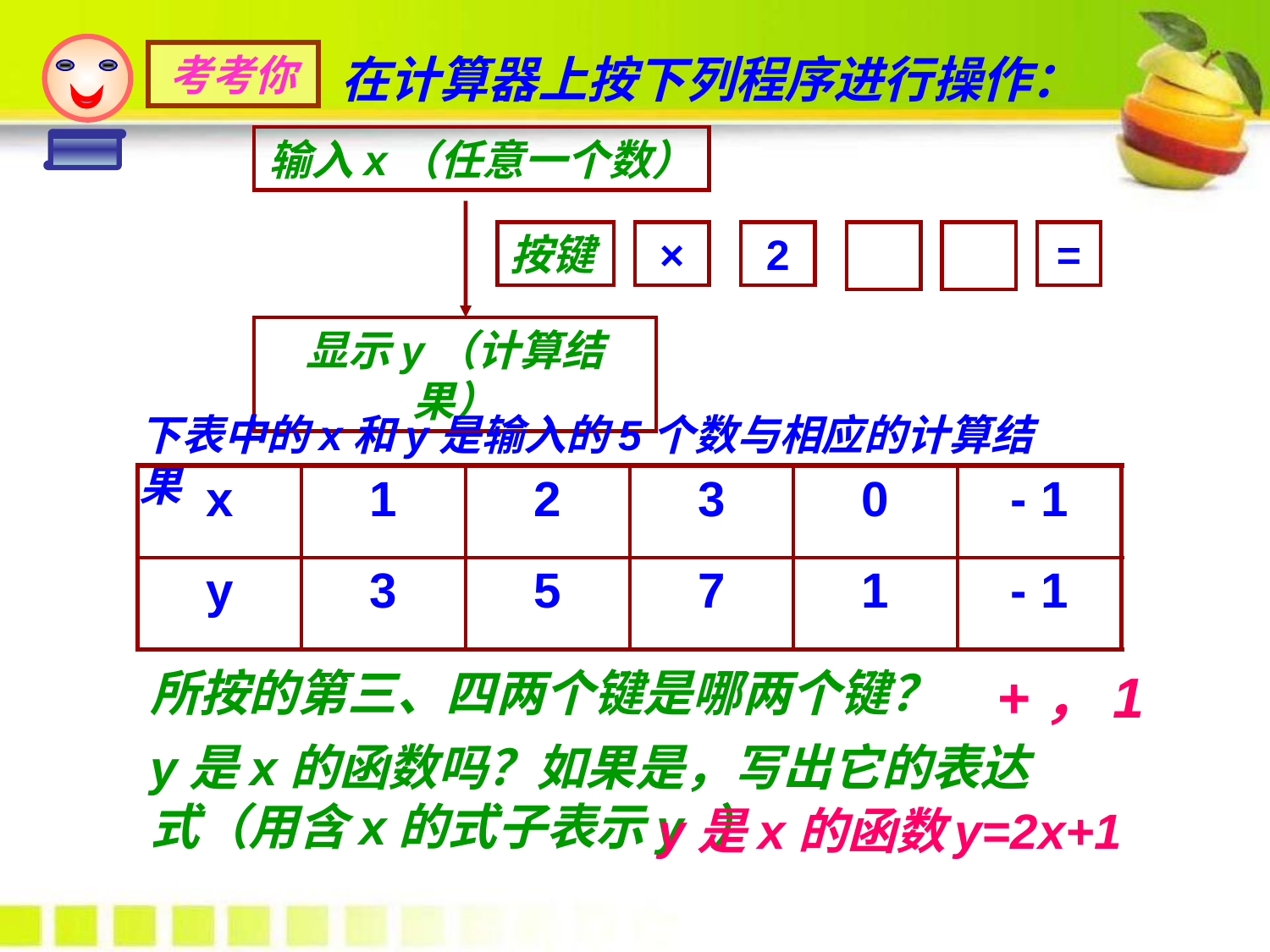

考考你
在计算器上按下列程序进行操作：
输入x（任意一个数）

按键
×
2

=
显示y（计算结果）
下表中的x和y是输入的5个数与相应的计算结果
| x | 1 | 2 | 3 | 0 | - 1 |
| --- | --- | --- | --- | --- | --- |
| y | 3 | 5 | 7 | 1 | - 1 |
所按的第三、四两个键是哪两个键？
+，1
y是x的函数吗？如果是，写出它的表达式（用含x的式子表示y ）
y是x的函数
y=2x+1